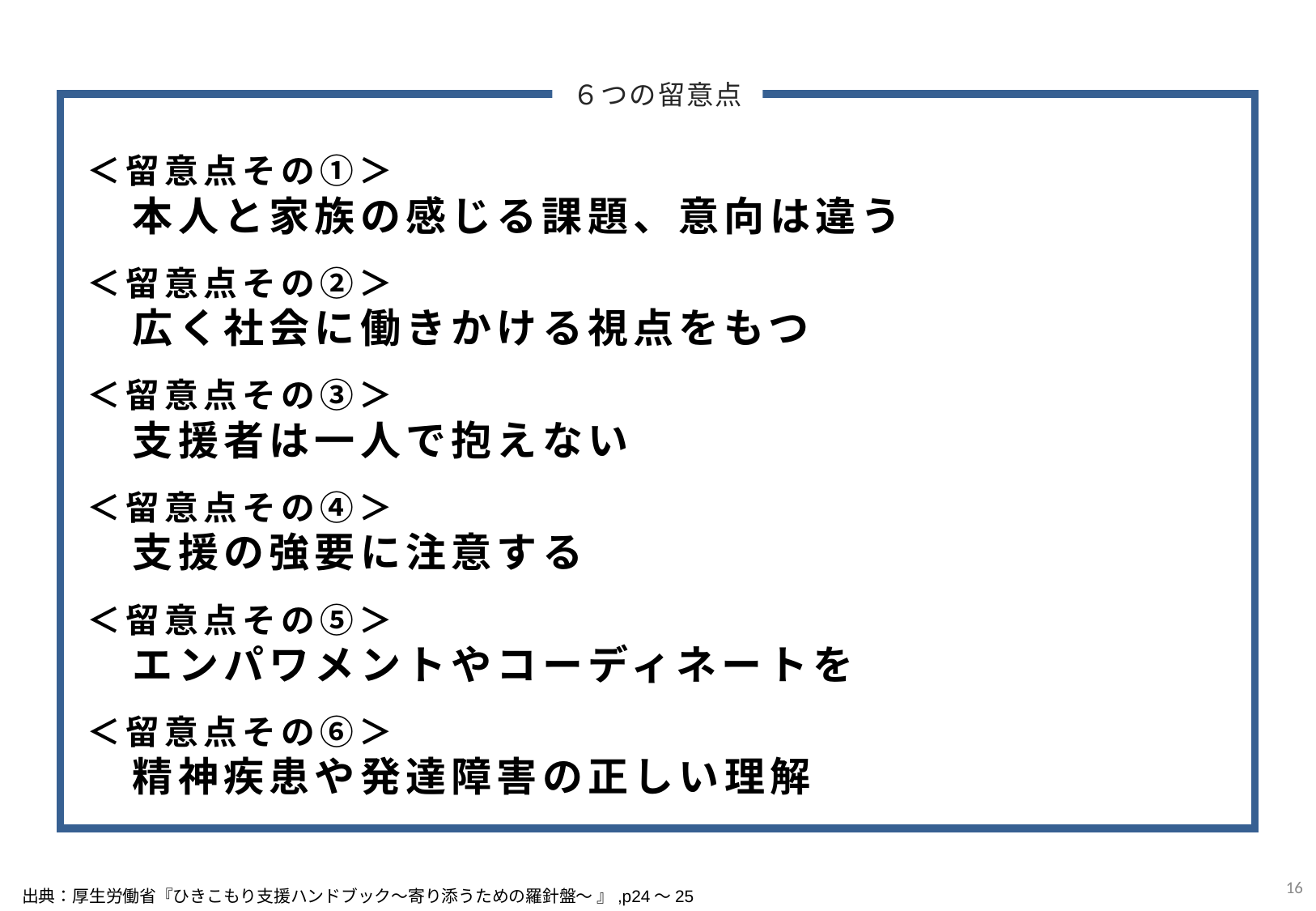

６つの留意点

＜留意点その①＞
　本人と家族の感じる課題、意向は違う
＜留意点その②＞
　広く社会に働きかける視点をもつ
＜留意点その③＞
　支援者は一人で抱えない
＜留意点その④＞
　支援の強要に注意する
＜留意点その⑤＞
　エンパワメントやコーディネートを
＜留意点その⑥＞
　精神疾患や発達障害の正しい理解
16
出典：厚生労働省『ひきこもり支援ハンドブック～寄り添うための羅針盤～ 』,p24～25